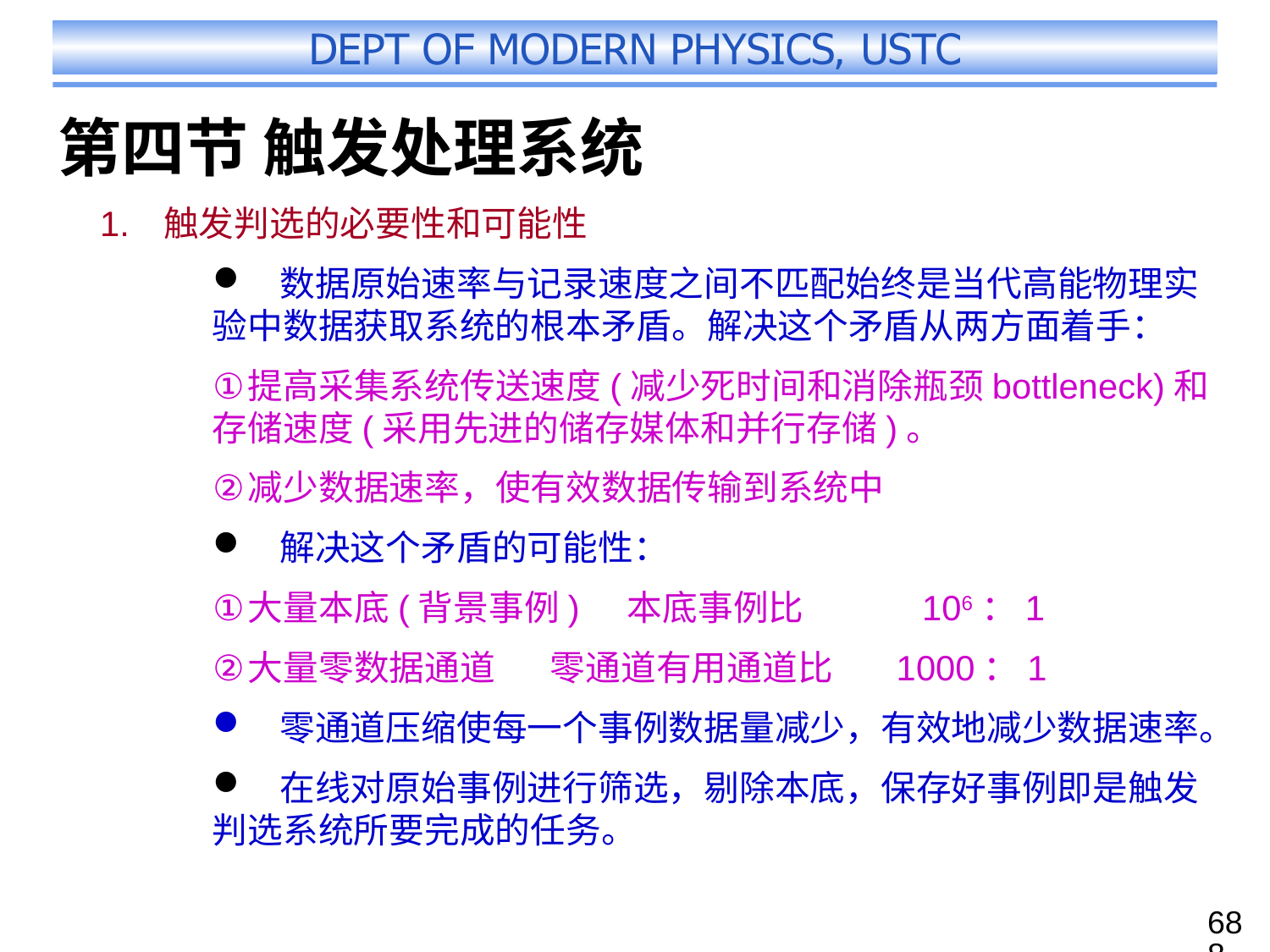

# 第四节 触发处理系统
触发判选的必要性和可能性
   数据原始速率与记录速度之间不匹配始终是当代高能物理实验中数据获取系统的根本矛盾。解决这个矛盾从两方面着手：
提高采集系统传送速度(减少死时间和消除瓶颈bottleneck)和存储速度(采用先进的储存媒体和并行存储)。
减少数据速率，使有效数据传输到系统中
   解决这个矛盾的可能性：
大量本底(背景事例)    本底事例比              106：1
大量零数据通道       零通道有用通道比       1000：1
   零通道压缩使每一个事例数据量减少，有效地减少数据速率。
   在线对原始事例进行筛选，剔除本底，保存好事例即是触发判选系统所要完成的任务。
688